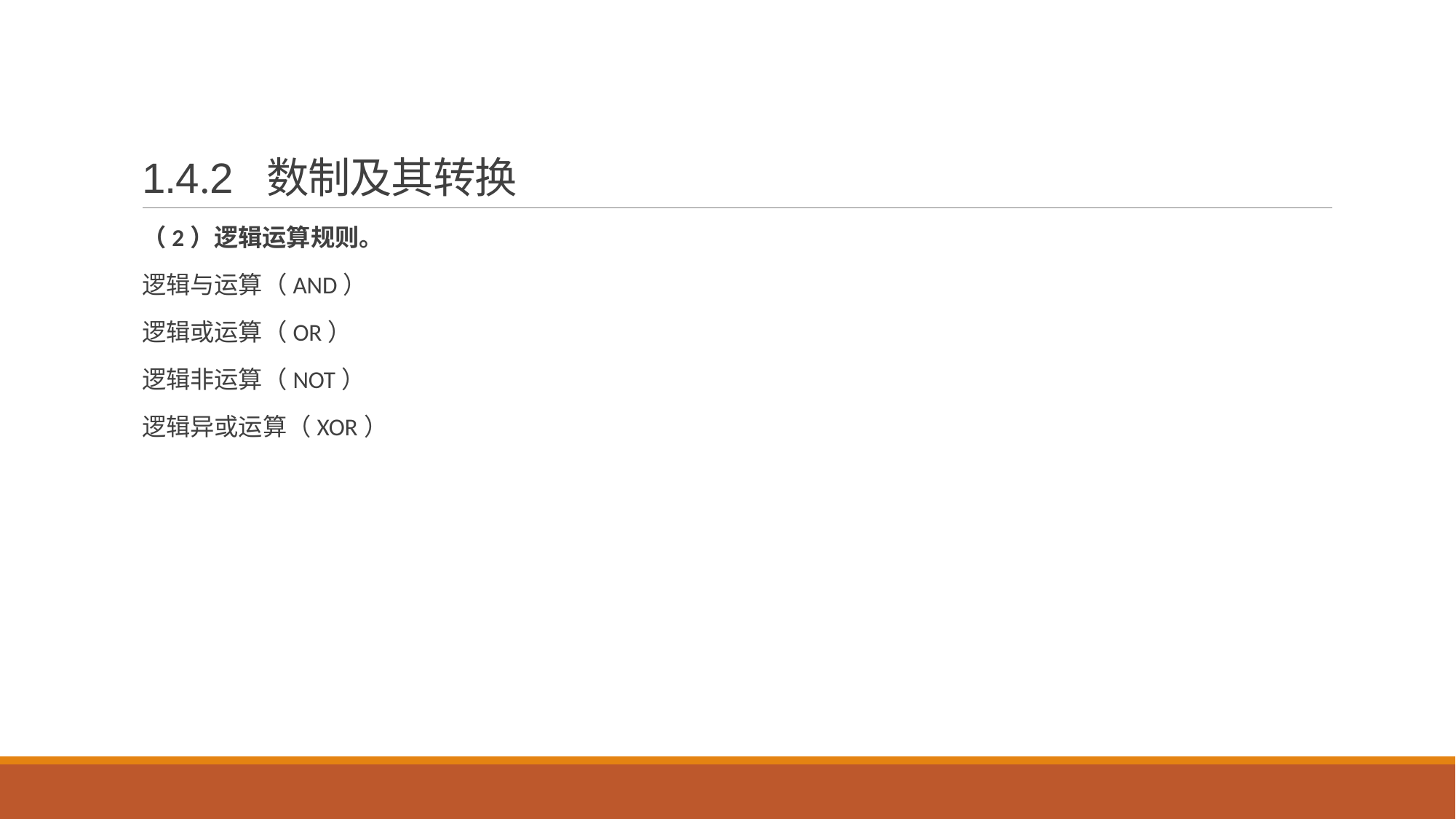

# 1.4.2  数制及其转换
（2）逻辑运算规则。
逻辑与运算（AND）
逻辑或运算（OR）
逻辑非运算（NOT）
逻辑异或运算（XOR）